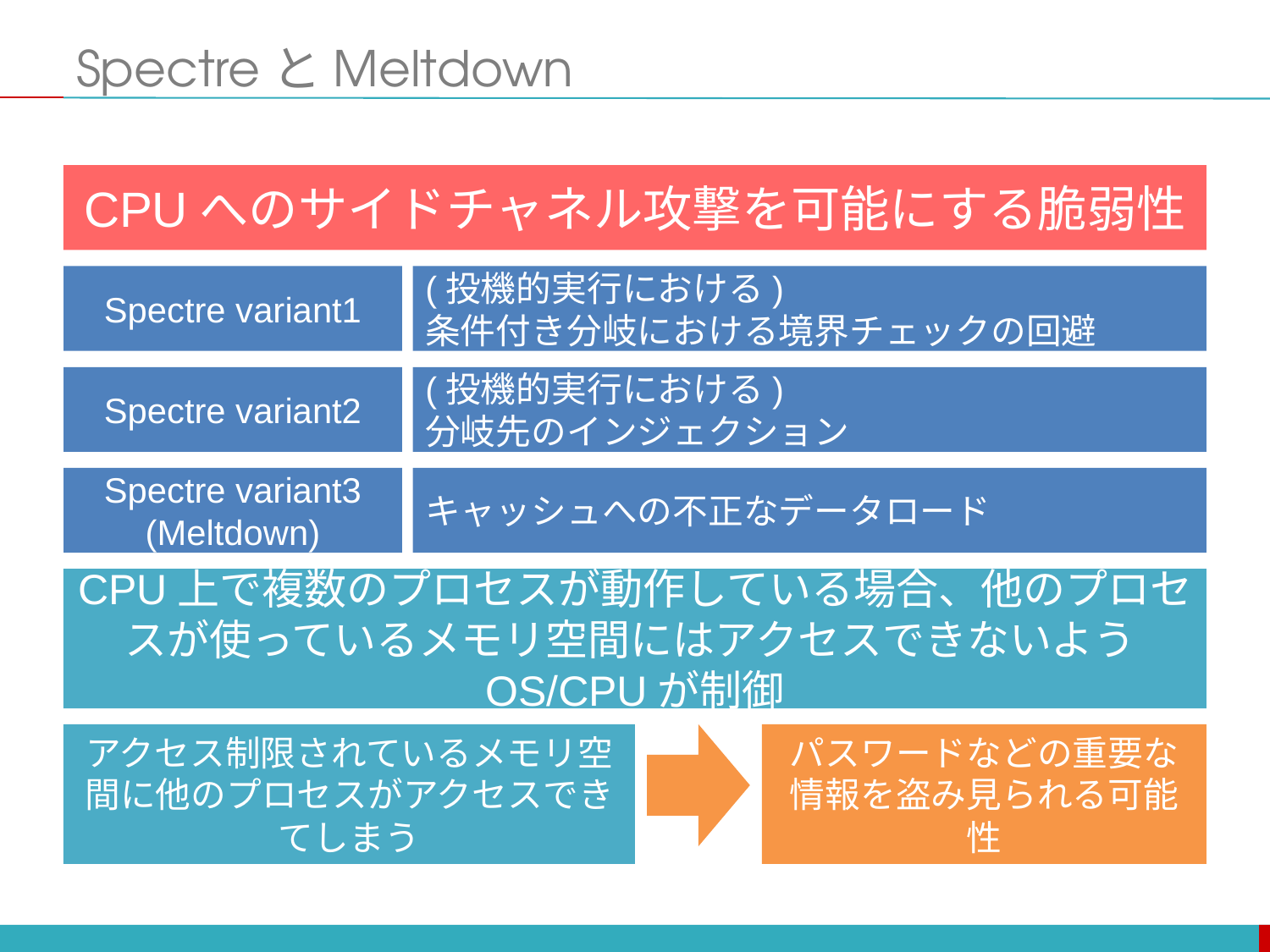

# SpectreとMeltdown
CPUへのサイドチャネル攻撃を可能にする脆弱性
Spectre variant1
(投機的実行における)
条件付き分岐における境界チェックの回避
Spectre variant2
(投機的実行における)
分岐先のインジェクション
Spectre variant3
(Meltdown)
キャッシュへの不正なデータロード
CPU上で複数のプロセスが動作している場合、他のプロセスが使っているメモリ空間にはアクセスできないようOS/CPUが制御
アクセス制限されているメモリ空間に他のプロセスがアクセスできてしまう

パスワードなどの重要な情報を盗み見られる可能性